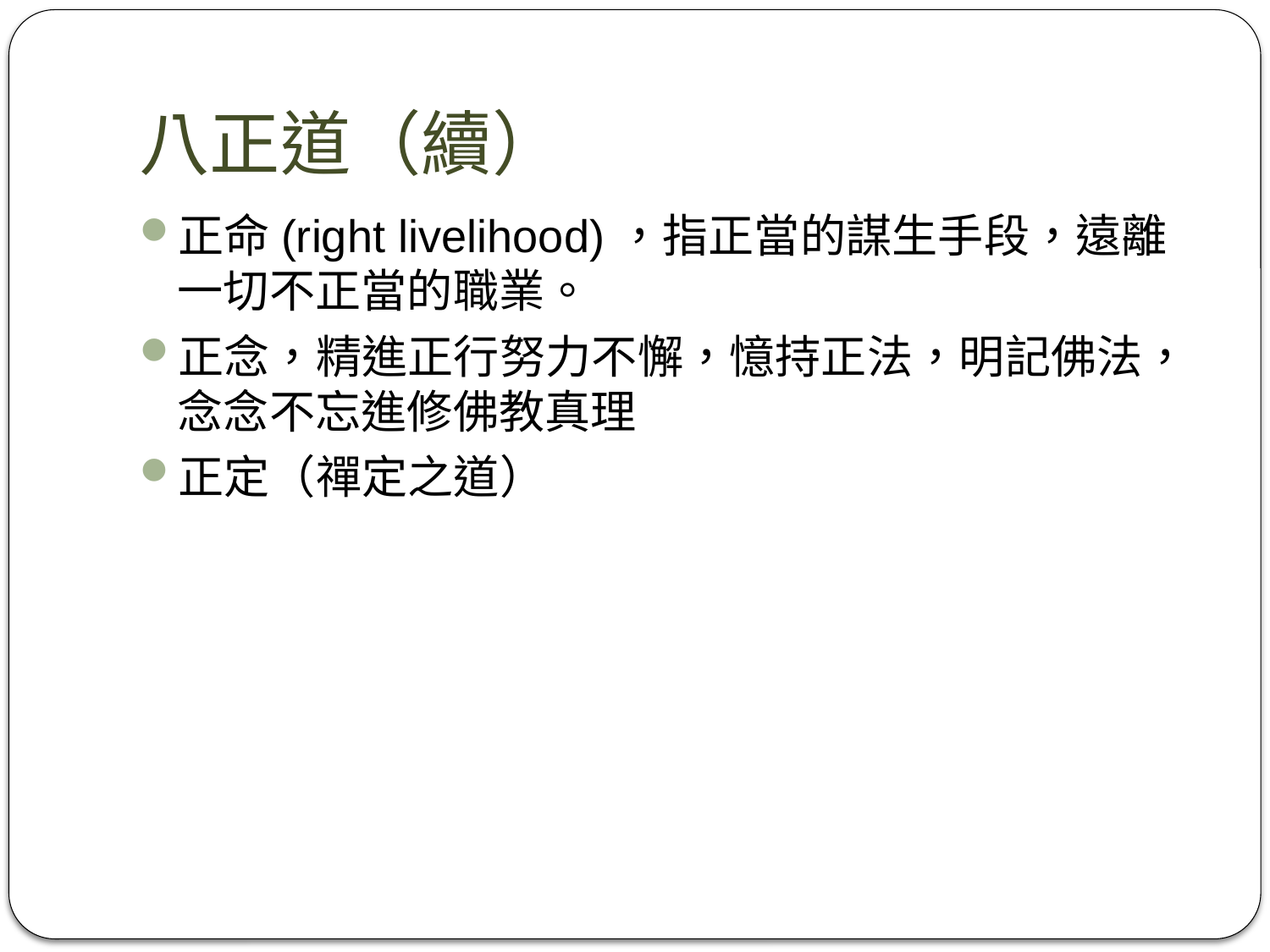

# 八正道（續）
正命(right livelihood)，指正當的謀生手段，遠離一切不正當的職業。
正念，精進正行努力不懈，憶持正法，明記佛法，念念不忘進修佛教真理
正定（禪定之道）